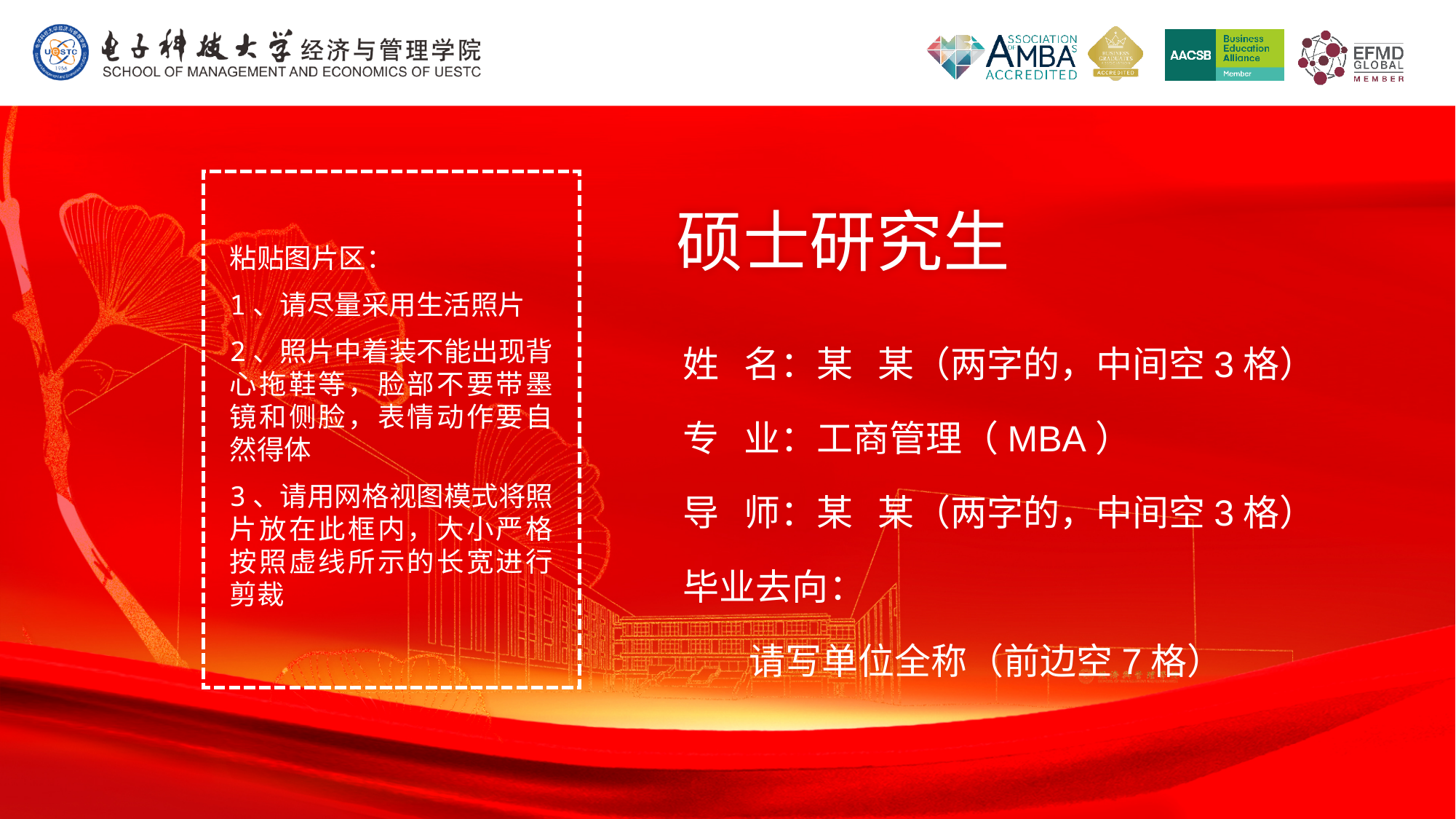

硕士研究生
姓   名：某   某（两字的，中间空3格）
专   业：工商管理（MBA）
导   师：某   某（两字的，中间空3格）
毕业去向：
       请写单位全称（前边空7格）